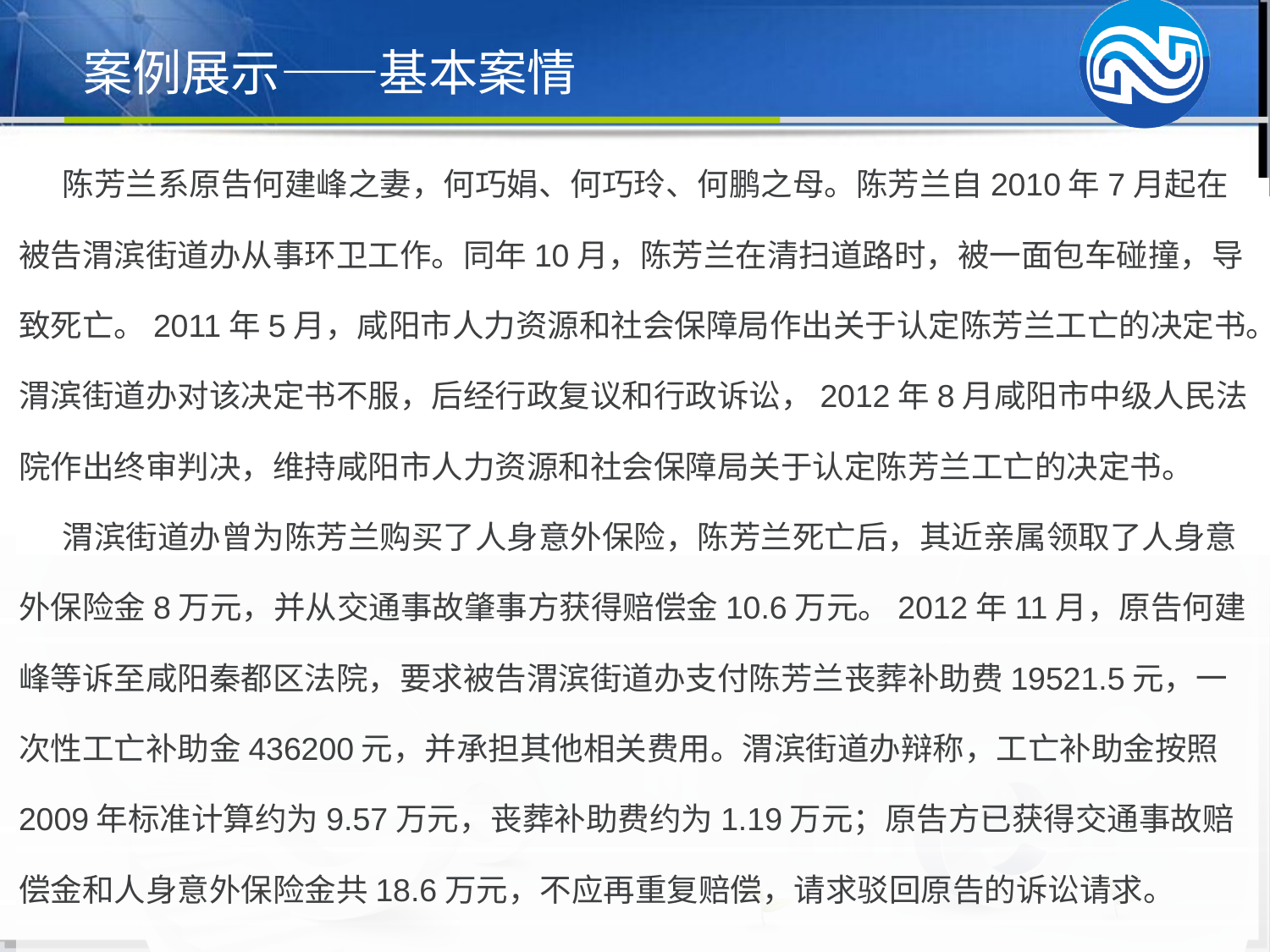

案例展示——基本案情
     陈芳兰系原告何建峰之妻，何巧娟、何巧玲、何鹏之母。陈芳兰自2010年7月起在被告渭滨街道办从事环卫工作。同年10月，陈芳兰在清扫道路时，被一面包车碰撞，导致死亡。2011年5月，咸阳市人力资源和社会保障局作出关于认定陈芳兰工亡的决定书。渭滨街道办对该决定书不服，后经行政复议和行政诉讼，2012年8月咸阳市中级人民法院作出终审判决，维持咸阳市人力资源和社会保障局关于认定陈芳兰工亡的决定书。
     渭滨街道办曾为陈芳兰购买了人身意外保险，陈芳兰死亡后，其近亲属领取了人身意外保险金8万元，并从交通事故肇事方获得赔偿金10.6万元。2012年11月，原告何建峰等诉至咸阳秦都区法院，要求被告渭滨街道办支付陈芳兰丧葬补助费19521.5元，一次性工亡补助金436200元，并承担其他相关费用。渭滨街道办辩称，工亡补助金按照2009年标准计算约为9.57万元，丧葬补助费约为1.19万元；原告方已获得交通事故赔偿金和人身意外保险金共18.6万元，不应再重复赔偿，请求驳回原告的诉讼请求。